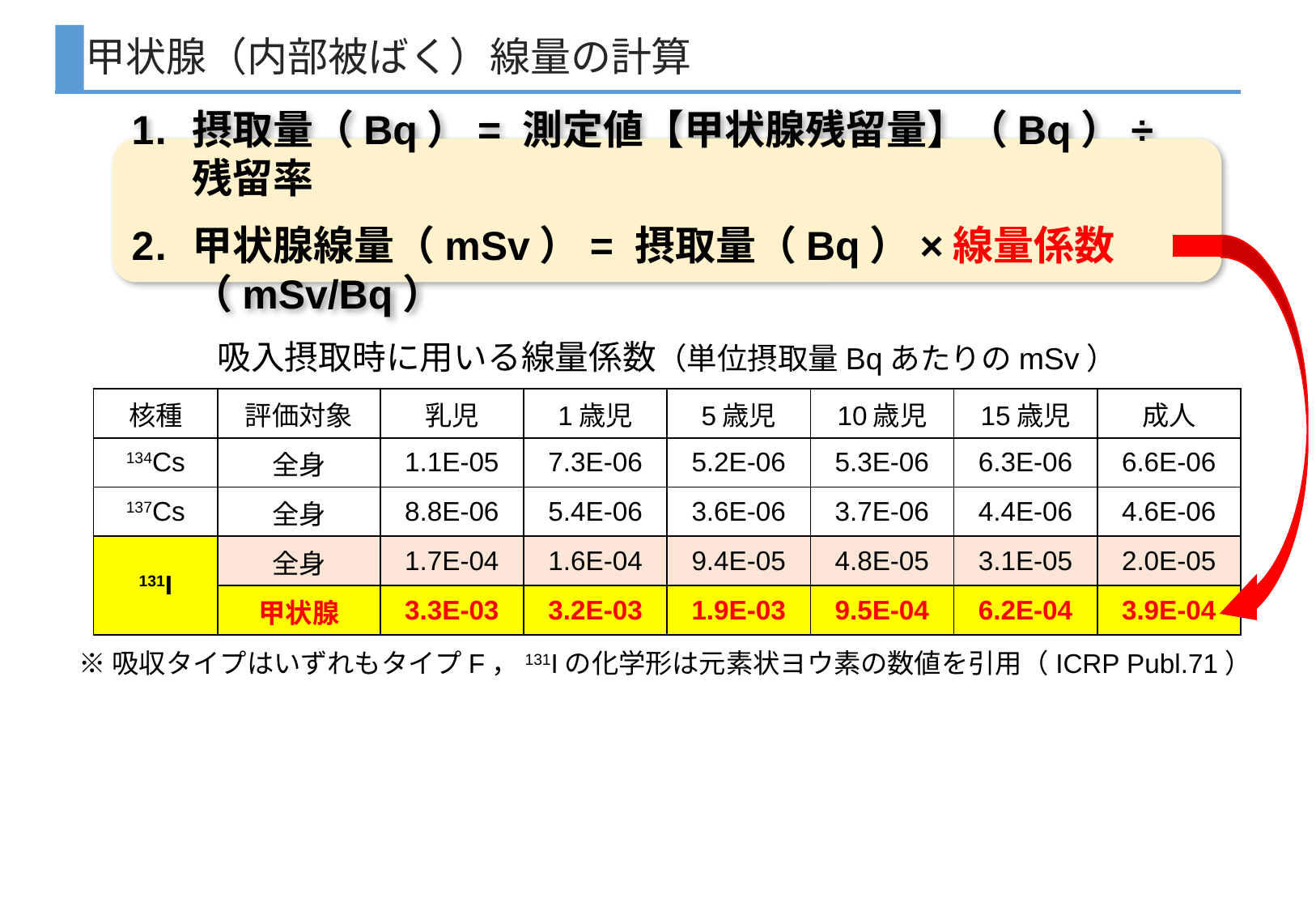

甲状腺（内部被ばく）線量の計算
摂取量（Bq）= 測定値【甲状腺残留量】（Bq）÷残留率

甲状腺線量（mSv）= 摂取量（Bq）×線量係数（mSv/Bq）

吸入摂取時に用いる線量係数（単位摂取量BqあたりのmSv）
| 核種 | 評価対象 | 乳児 | 1歳児 | 5歳児 | 10歳児 | 15歳児 | 成人 |
| --- | --- | --- | --- | --- | --- | --- | --- |
| 134Cs | 全身 | 1.1E-05 | 7.3E-06 | 5.2E-06 | 5.3E-06 | 6.3E-06 | 6.6E-06 |
| 137Cs | 全身 | 8.8E-06 | 5.4E-06 | 3.6E-06 | 3.7E-06 | 4.4E-06 | 4.6E-06 |
| 131I | 全身 | 1.7E-04 | 1.6E-04 | 9.4E-05 | 4.8E-05 | 3.1E-05 | 2.0E-05 |
|  | 甲状腺 | 3.3E-03 | 3.2E-03 | 1.9E-03 | 9.5E-04 | 6.2E-04 | 3.9E-04 |
※吸収タイプはいずれもタイプF，131Iの化学形は元素状ヨウ素の数値を引用（ICRP Publ.71）